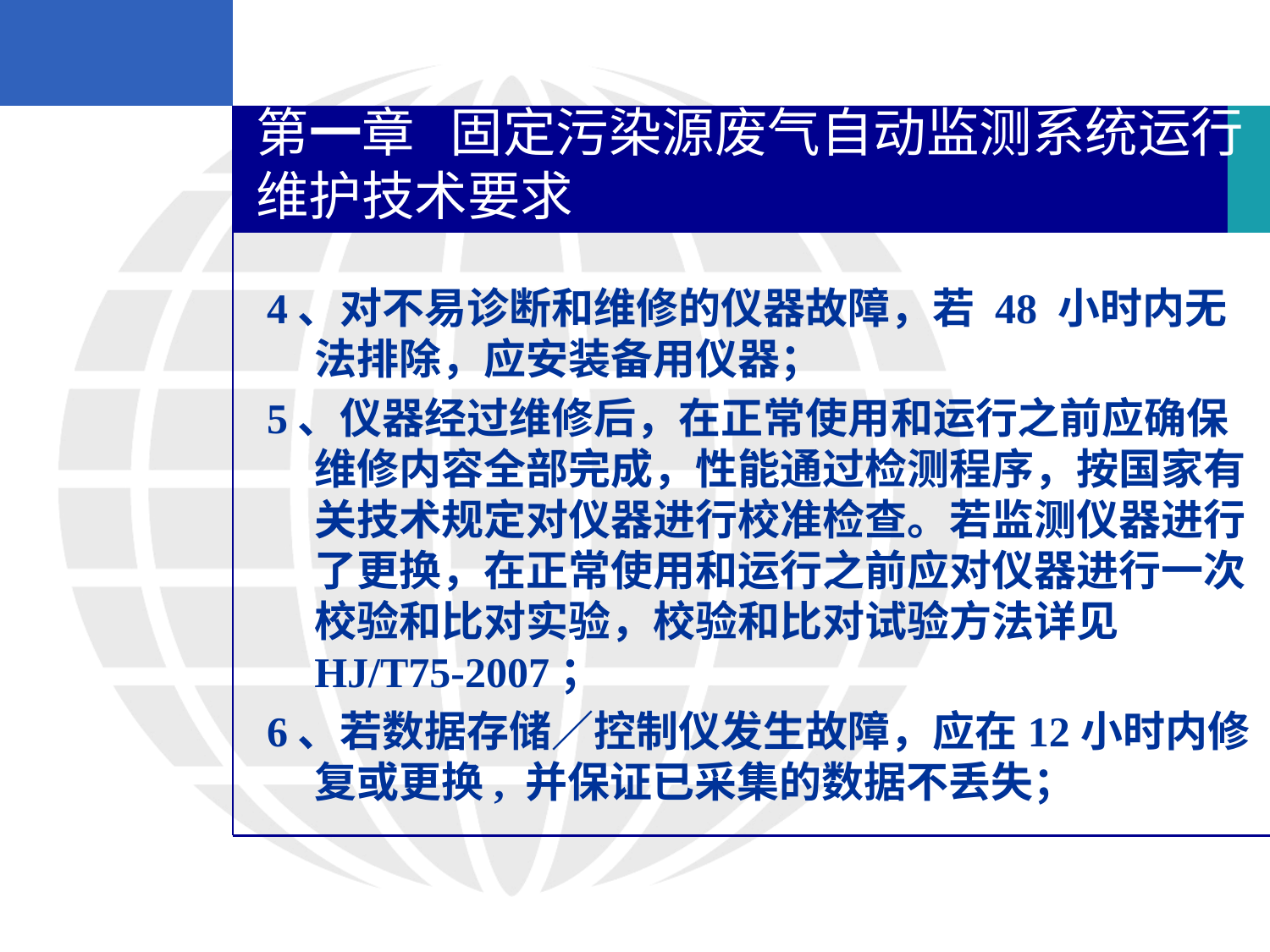

第一章   固定污染源废气自动监测系统运行维护技术要求
4、对不易诊断和维修的仪器故障，若 48 小时内无法排除，应安装备用仪器；
5、仪器经过维修后，在正常使用和运行之前应确保维修内容全部完成，性能通过检测程序，按国家有关技术规定对仪器进行校准检查。若监测仪器进行了更换，在正常使用和运行之前应对仪器进行一次校验和比对实验，校验和比对试验方法详见 HJ/T75-2007；
6、若数据存储／控制仪发生故障，应在12小时内修复或更换, 并保证已采集的数据不丢失；